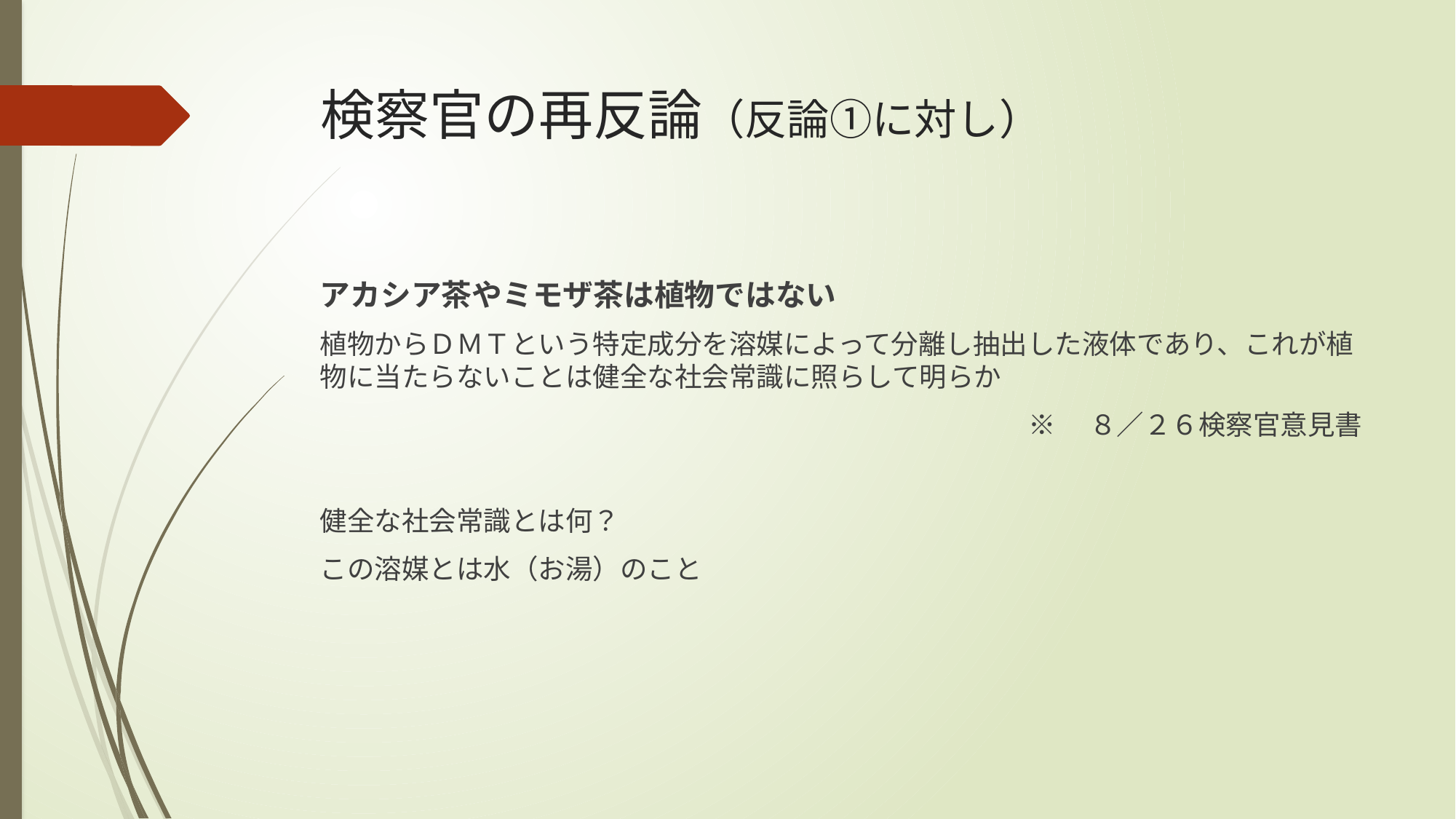

# 検察官の再反論（反論①に対し）

アカシア茶やミモザ茶は植物ではない
植物からＤＭＴという特定成分を溶媒によって分離し抽出した液体であり、これが植物に当たらないことは健全な社会常識に照らして明らか
※　８／２６検察官意見書

健全な社会常識とは何？
この溶媒とは水（お湯）のこと